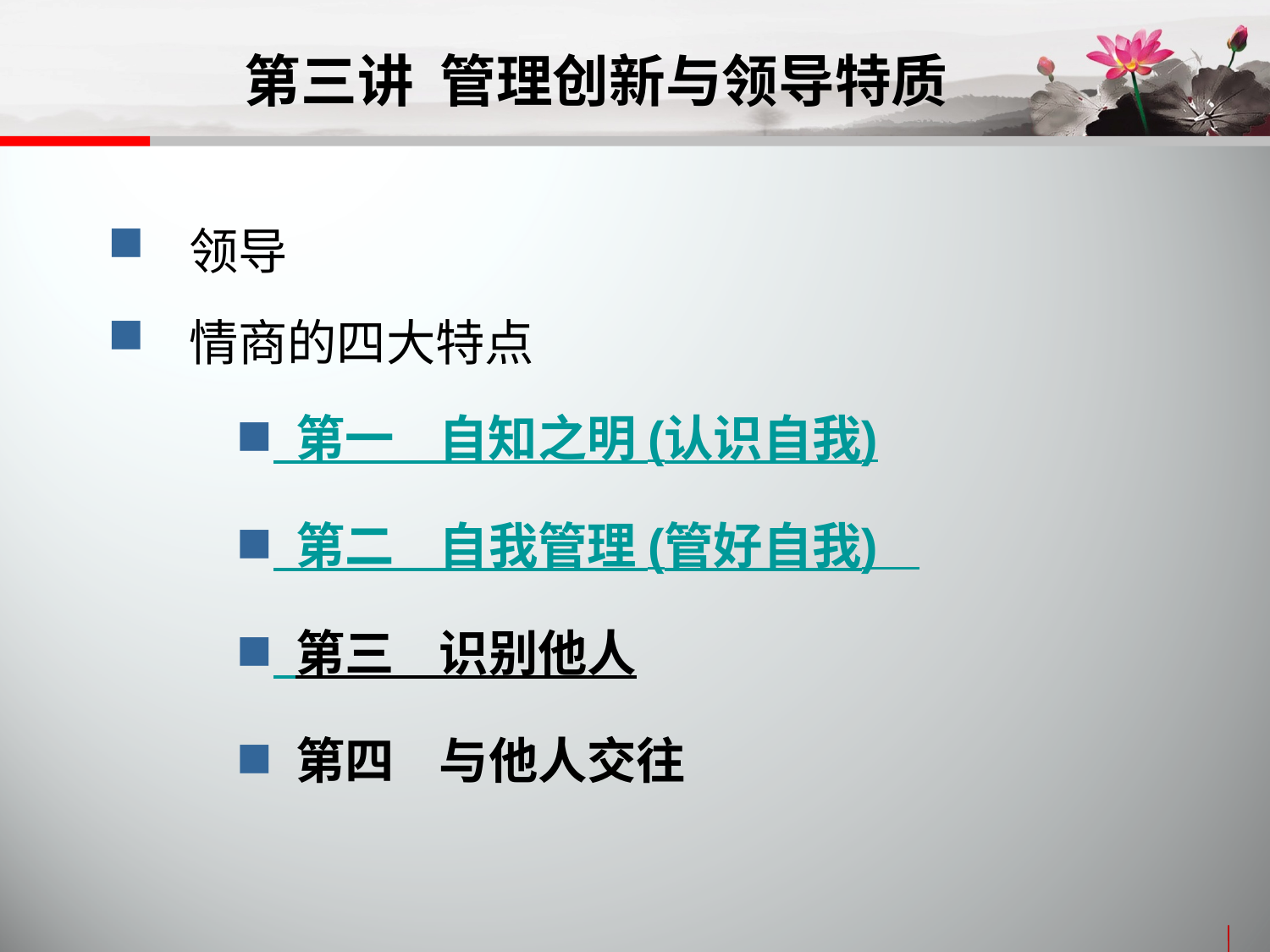

# 第三讲  管理创新与领导特质
  领导
  情商的四大特点
  第一    自知之明 (认识自我)
  第二    自我管理 (管好自我)
  第三    识别他人
  第四    与他人交往